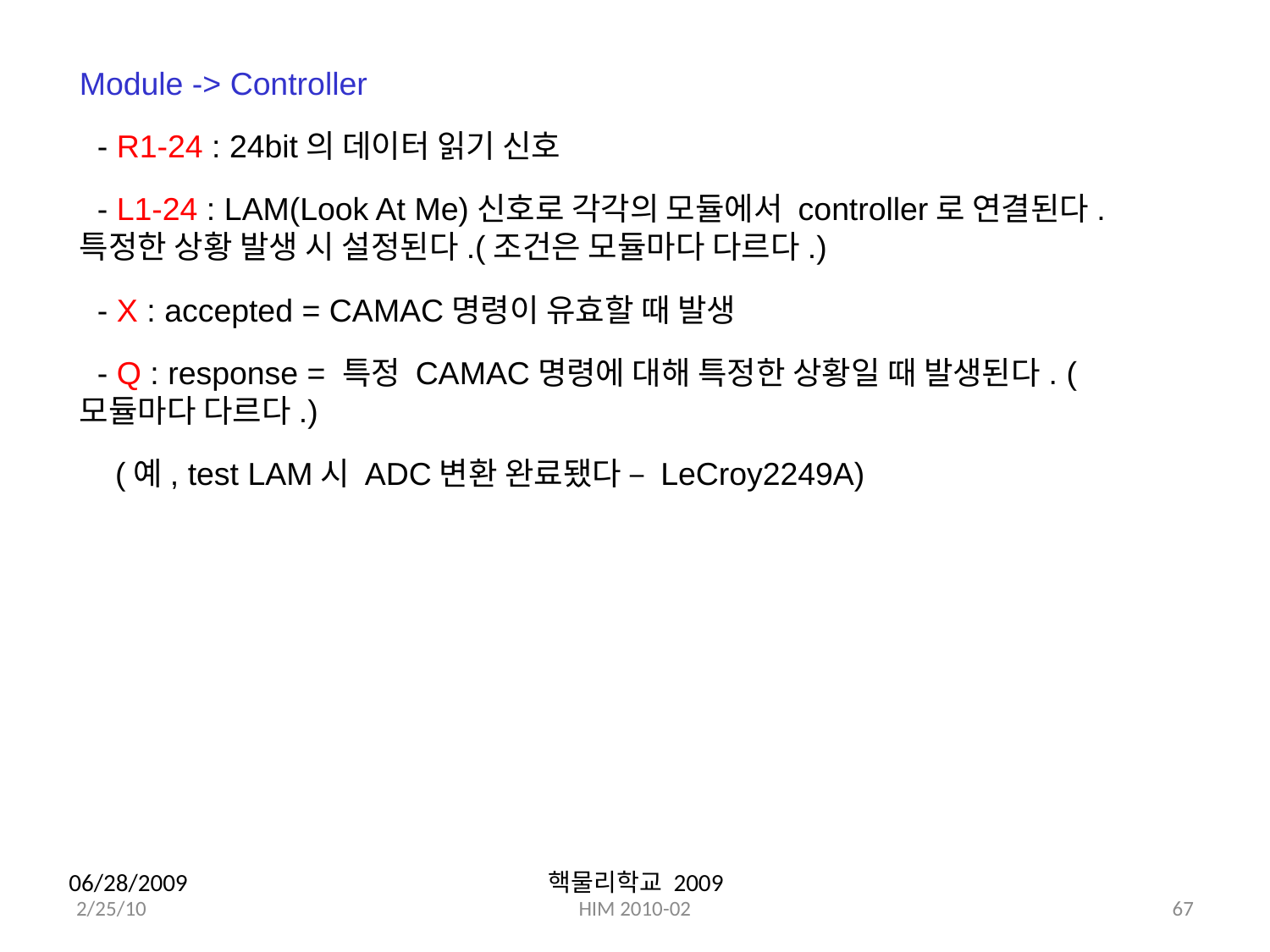

Module -> Controller
  - R1-24 : 24bit의 데이터 읽기 신호
  - L1-24 : LAM(Look At Me)신호로 각각의 모듈에서 controller로 연결된다. 특정한 상황 발생 시 설정된다.(조건은 모듈마다 다르다.)
  - X : accepted = CAMAC명령이 유효할 때 발생
  - Q : response = 특정 CAMAC명령에 대해 특정한 상황일 때 발생된다. (모듈마다 다르다.)
    (예, test LAM시 ADC변환 완료됐다 – LeCroy2249A)
06/28/2009
핵물리학교 2009
67
2/25/10
HIM 2010-02